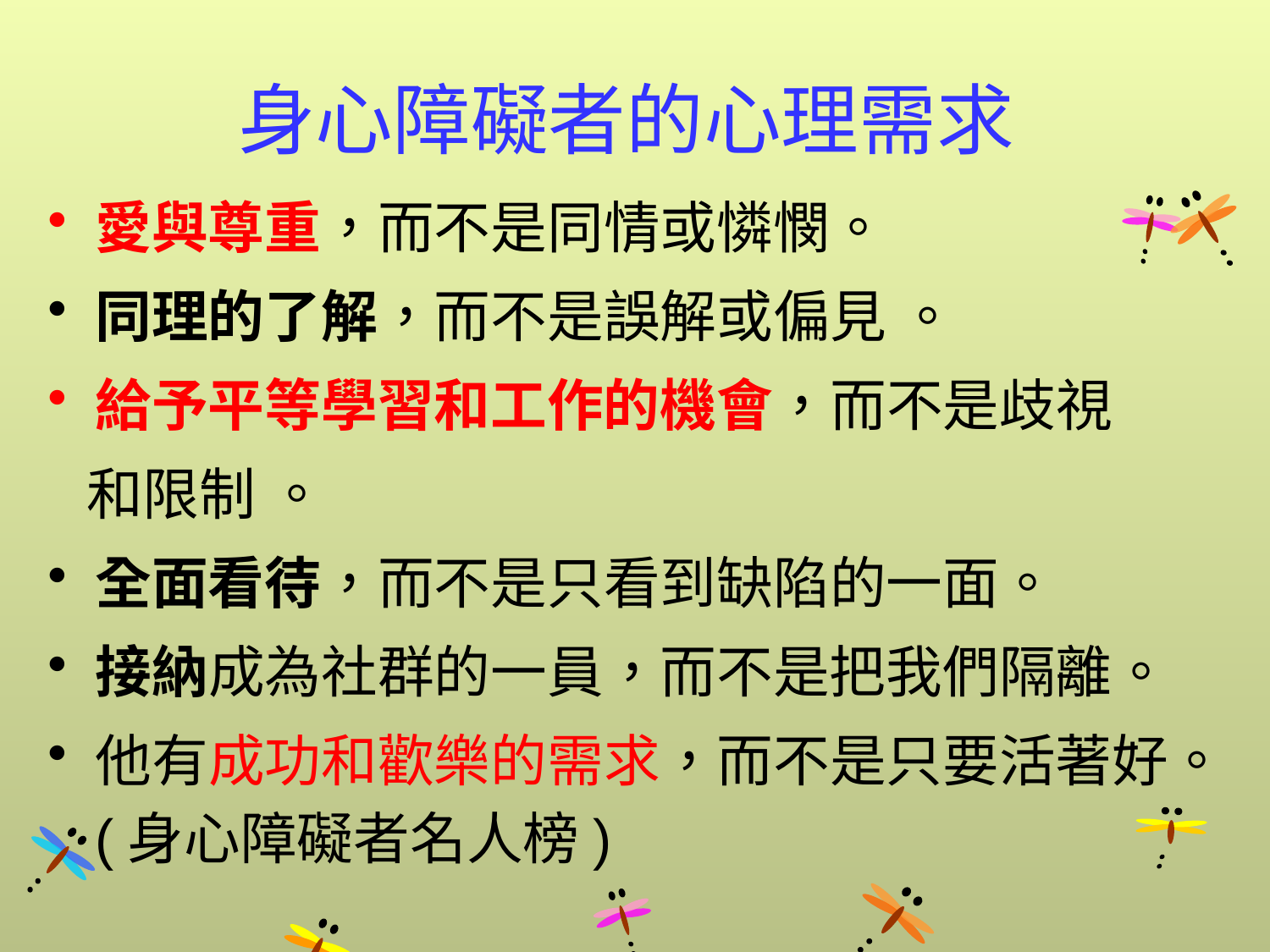

# 身心障礙者的心理需求
愛與尊重，而不是同情或憐憫。
同理的了解，而不是誤解或偏見 。
給予平等學習和工作的機會，而不是歧視
  和限制 。
全面看待，而不是只看到缺陷的一面。
接納成為社群的一員，而不是把我們隔離。
他有成功和歡樂的需求，而不是只要活著好。 (身心障礙者名人榜)